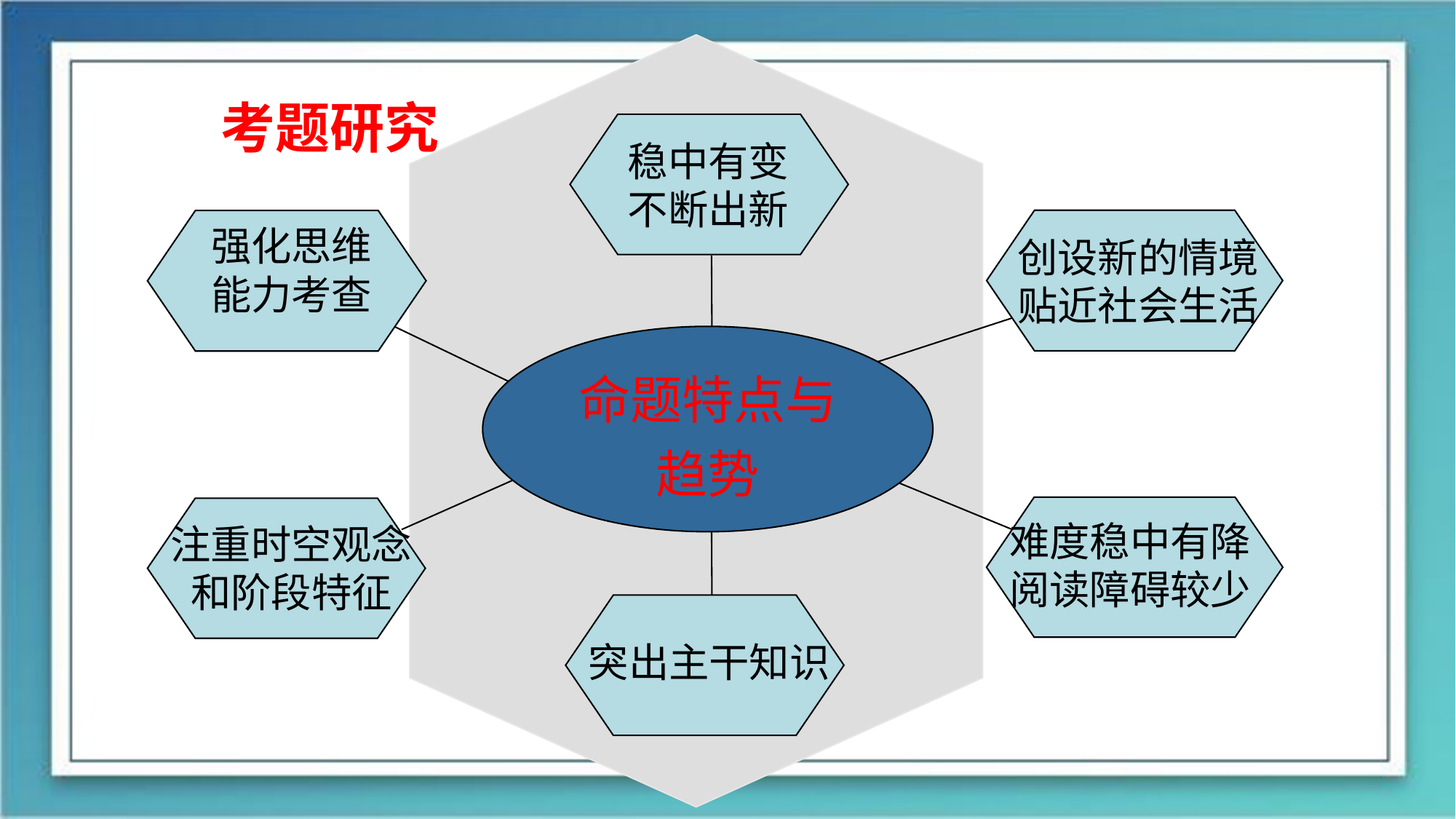

考题研究

稳中有变
不断出新

创设新的情境
贴近社会生活

命题特点与趋势

难度稳中有降
阅读障碍较少

突出主干知识

重视学科
思想方法

#
强化思维能力考查

注重时空观念
和阶段特征